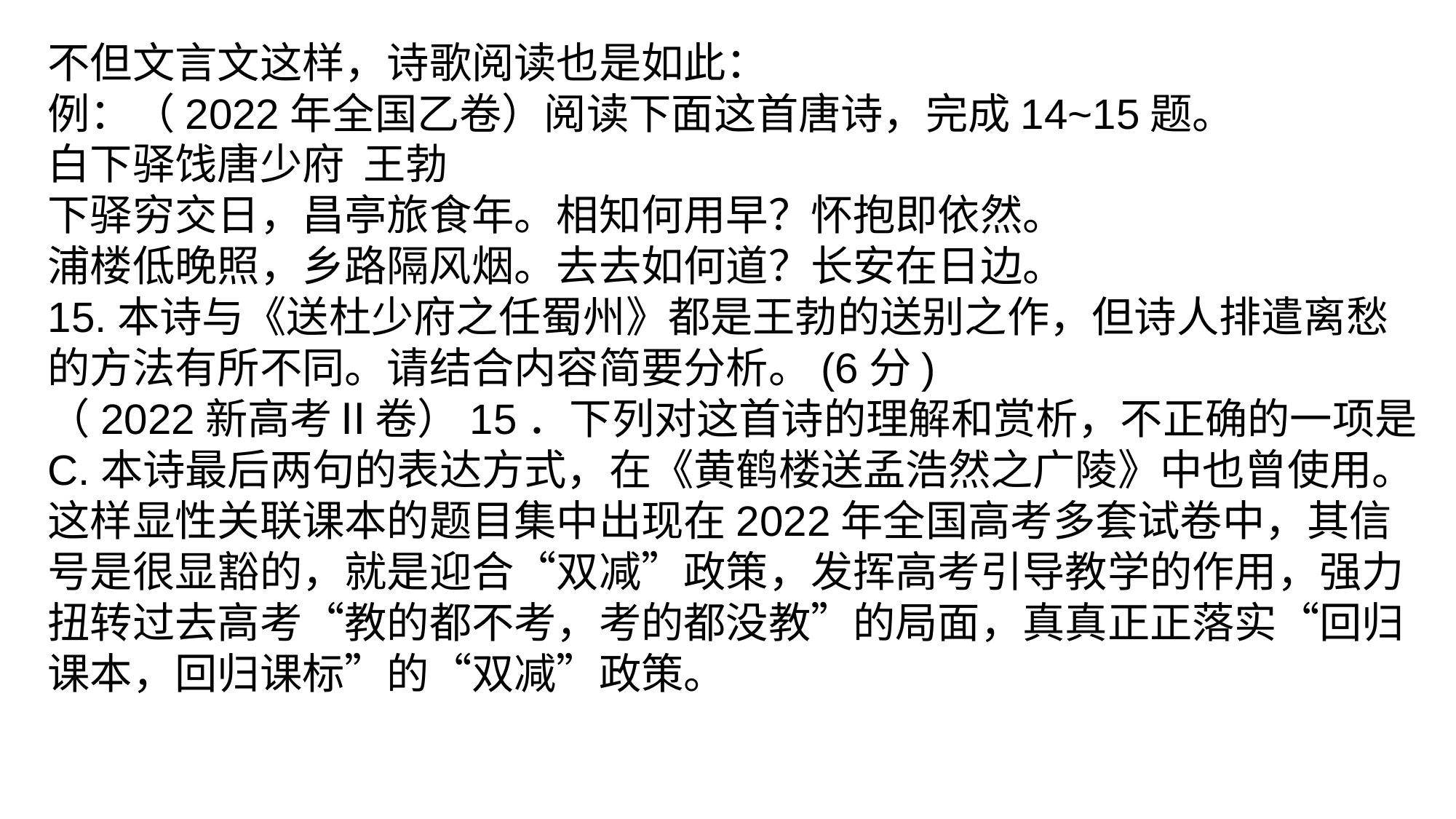

不但文言文这样，诗歌阅读也是如此：
例：（2022年全国乙卷）阅读下面这首唐诗，完成14~15题。
白下驿饯唐少府  王勃
下驿穷交日，昌亭旅食年。相知何用早？怀抱即依然。
浦楼低晚照，乡路隔风烟。去去如何道？长安在日边。
15.本诗与《送杜少府之任蜀州》都是王勃的送别之作，但诗人排遣离愁的方法有所不同。请结合内容简要分析。(6分)
（2022新高考Ⅱ卷）15．下列对这首诗的理解和赏析，不正确的一项是
C.本诗最后两句的表达方式，在《黄鹤楼送孟浩然之广陵》中也曾使用。
这样显性关联课本的题目集中出现在2022年全国高考多套试卷中，其信号是很显豁的，就是迎合“双减”政策，发挥高考引导教学的作用，强力扭转过去高考“教的都不考，考的都没教”的局面，真真正正落实“回归课本，回归课标”的“双减”政策。